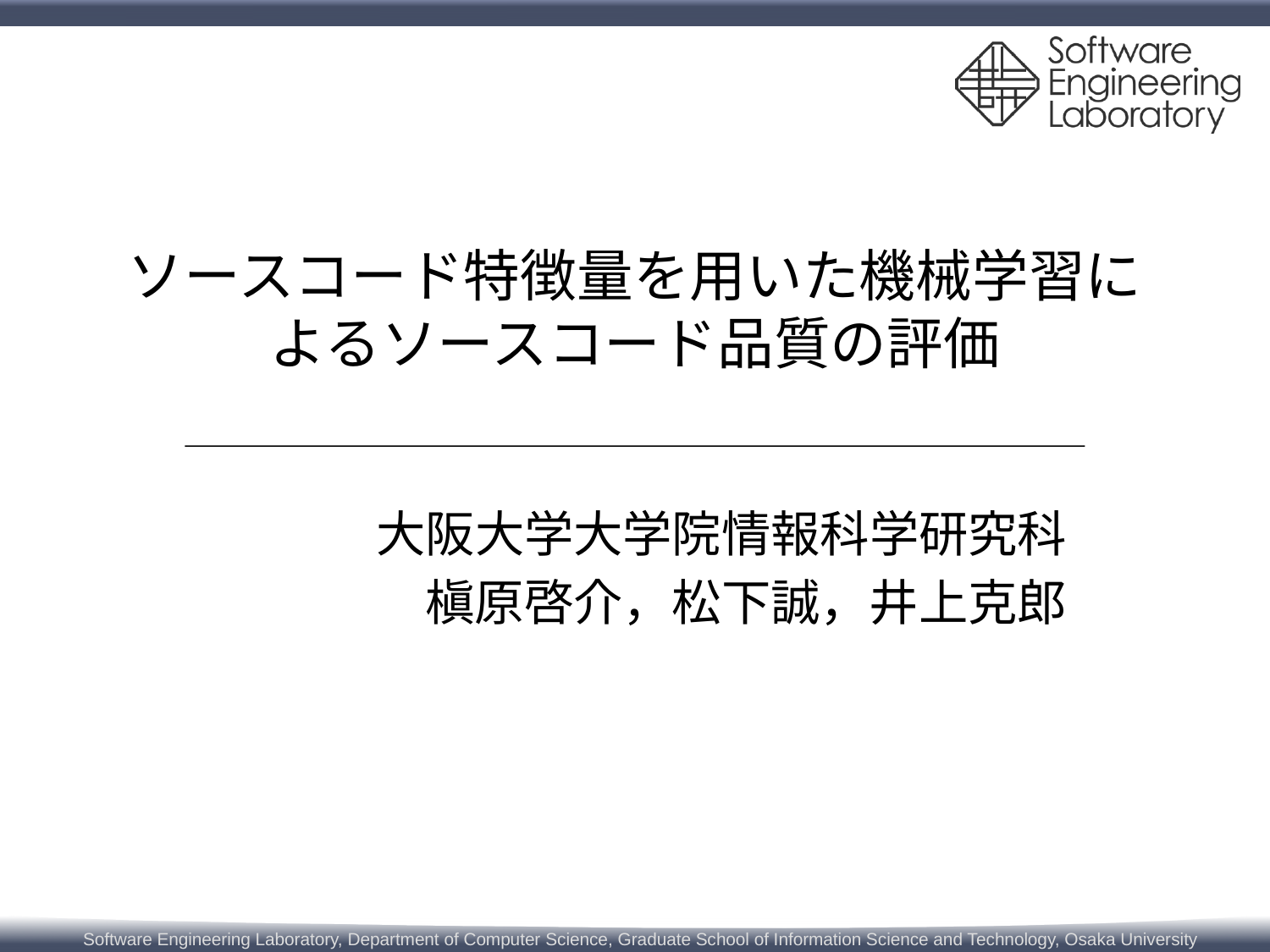

# ソースコード特徴量を用いた機械学習によるソースコード品質の評価
大阪大学大学院情報科学研究科
槇原啓介，松下誠，井上克郎